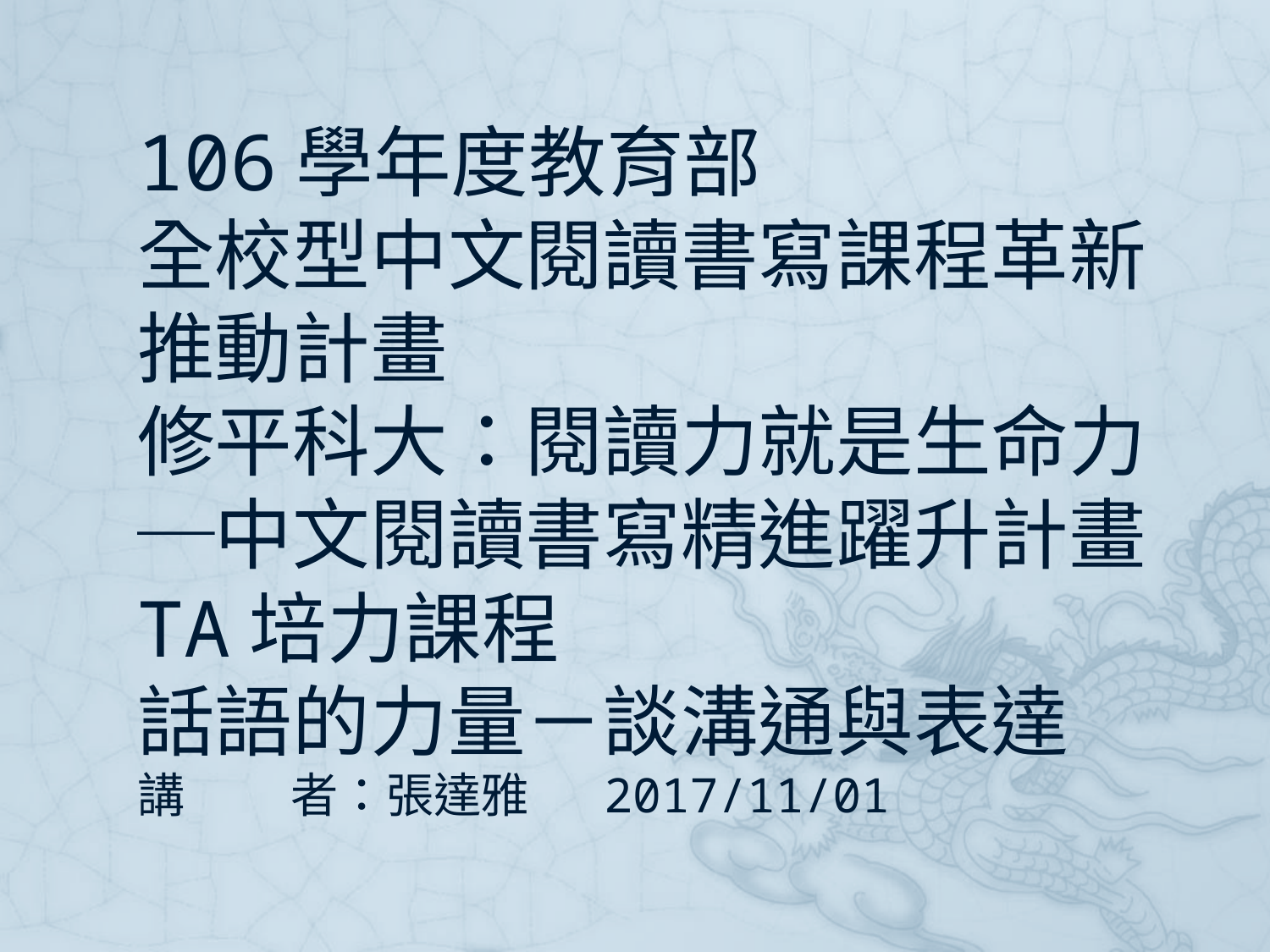

# 106學年度教育部 全校型中文閱讀書寫課程革新推動計畫 修平科大：閱讀力就是生命力─中文閱讀書寫精進躍升計畫 TA培力課程 話語的力量－談溝通與表達 講          者：張達雅      2017/11/01